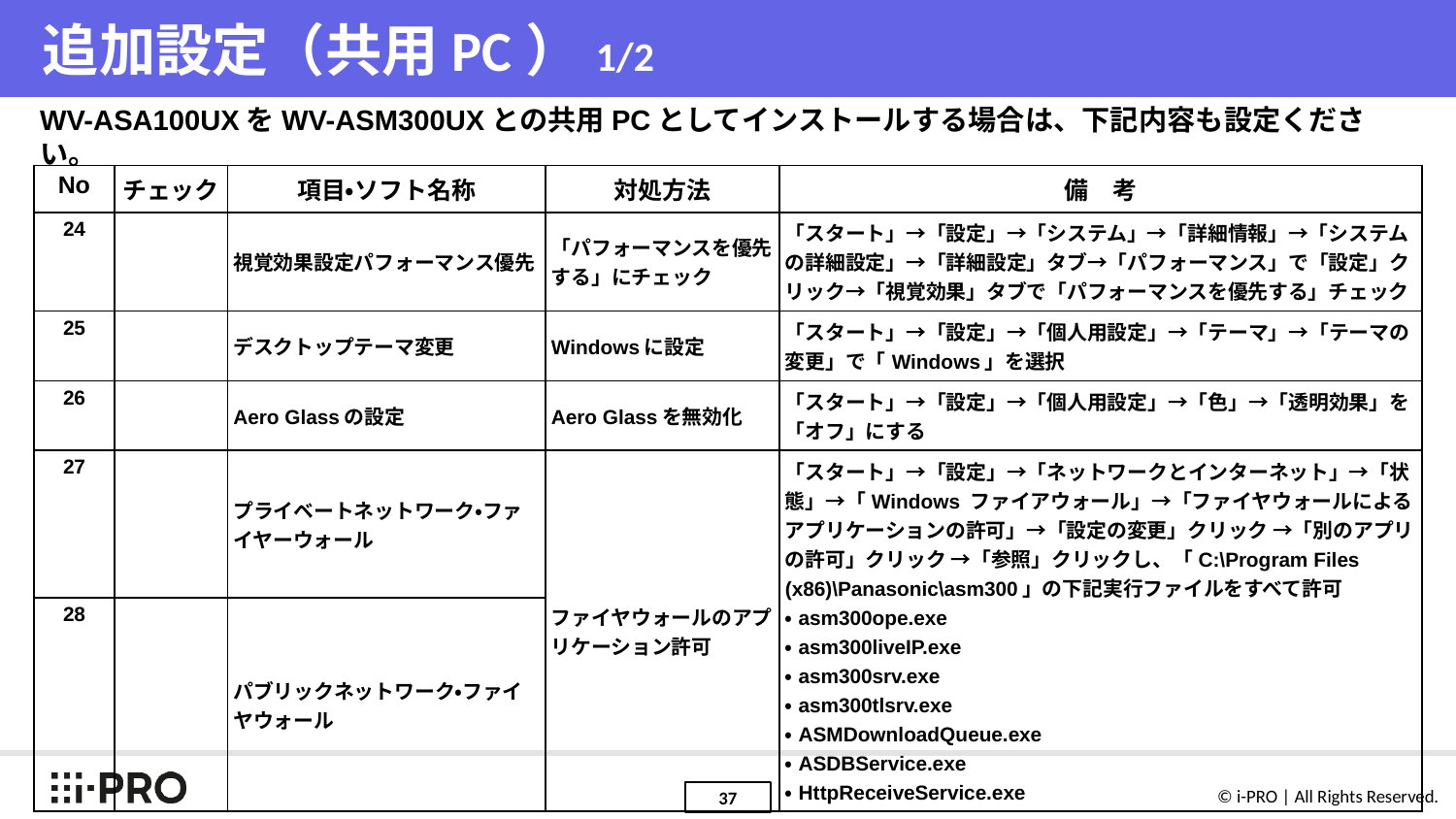

# 追加設定（共用PC）1/2
WV-ASA100UXをWV-ASM300UXとの共用PCとしてインストールする場合は、下記内容も設定ください。
| No | チェック | 項目・ソフト名称 | 対処方法 | 備　考 |
| --- | --- | --- | --- | --- |
| 24 |  | 視覚効果設定パフォーマンス優先 | 「パフォーマンスを優先する」にチェック | 「スタート」→「設定」→「システム」→「詳細情報」→「システムの詳細設定」→「詳細設定」タブ→「パフォーマンス」で「設定」クリック→「視覚効果」タブで「パフォーマンスを優先する」チェック |
| 25 |  | デスクトップテーマ変更 | Windowsに設定 | 「スタート」→「設定」→「個人用設定」→「テーマ」→「テーマの変更」で「Windows」を選択 |
| 26 |  | Aero Glassの設定 | Aero Glassを無効化 | 「スタート」→「設定」→「個人用設定」→「色」→「透明効果」を「オフ」にする |
| 27 |  | プライベートネットワーク・ファイヤーウォール | ファイヤウォールのアプリケーション許可 | 「スタート」→「設定」→「ネットワークとインターネット」→「状態」→「Windows ファイアウォール」→「ファイヤウォールによるアプリケーションの許可」→「設定の変更」クリック →「別のアプリの許可」クリック →「参照」クリックし、「C:\Program Files (x86)\Panasonic\asm300」の下記実行ファイルをすべて許可 ・asm300ope.exe ・asm300liveIP.exe ・asm300srv.exe ・asm300tlsrv.exe ・ASMDownloadQueue.exe ・ASDBService.exe ・HttpReceiveService.exe |
| 28 |  | パブリックネットワーク・ファイヤウォール |  |  |